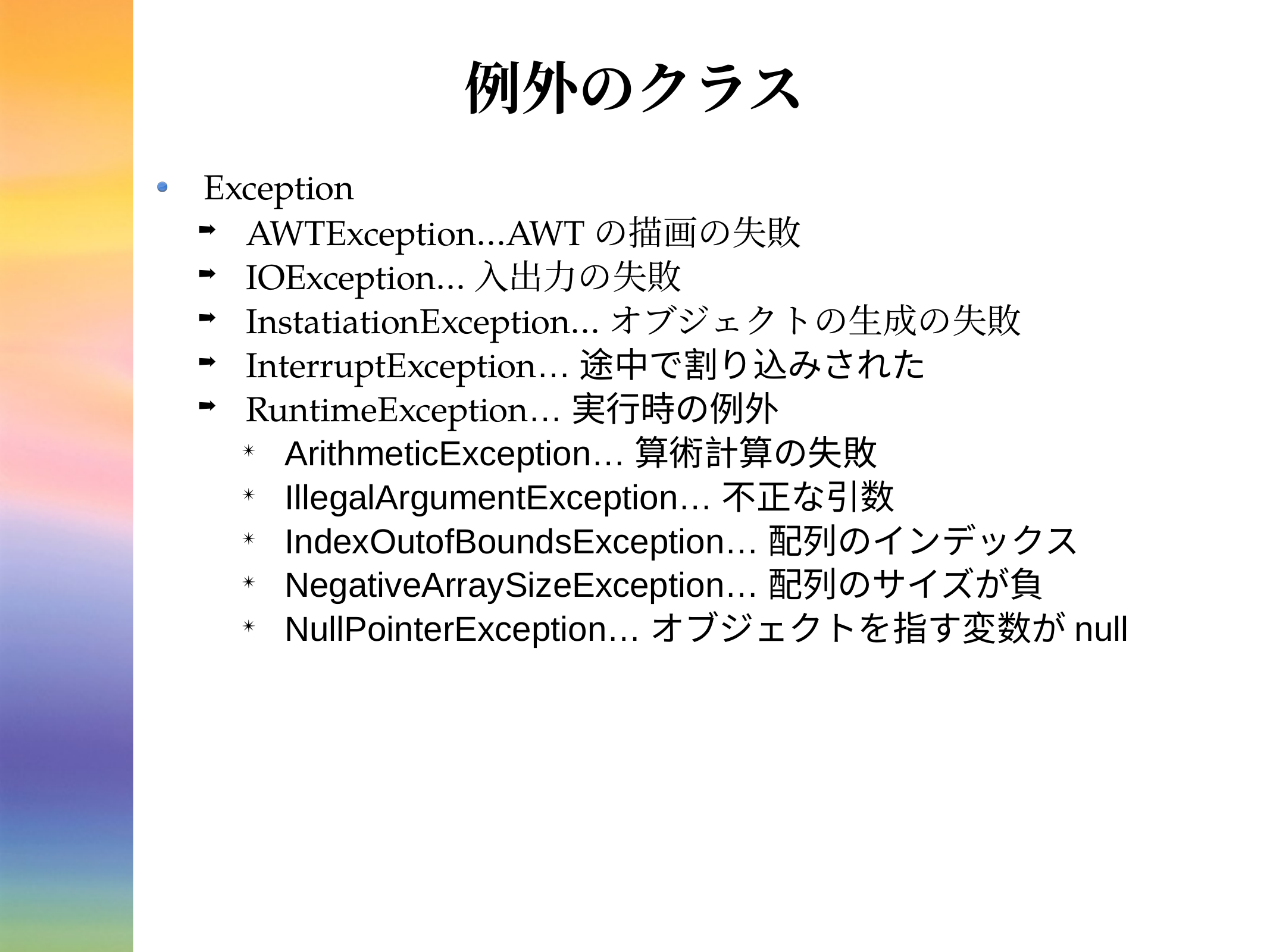

# 例外のクラス
Exception
AWTException…AWTの描画の失敗
IOException…入出力の失敗
InstatiationException…オブジェクトの生成の失敗
InterruptException…途中で割り込みされた
RuntimeException…実行時の例外
ArithmeticException…算術計算の失敗
IllegalArgumentException…不正な引数
IndexOutofBoundsException…配列のインデックス
NegativeArraySizeException…配列のサイズが負
NullPointerException…オブジェクトを指す変数がnull